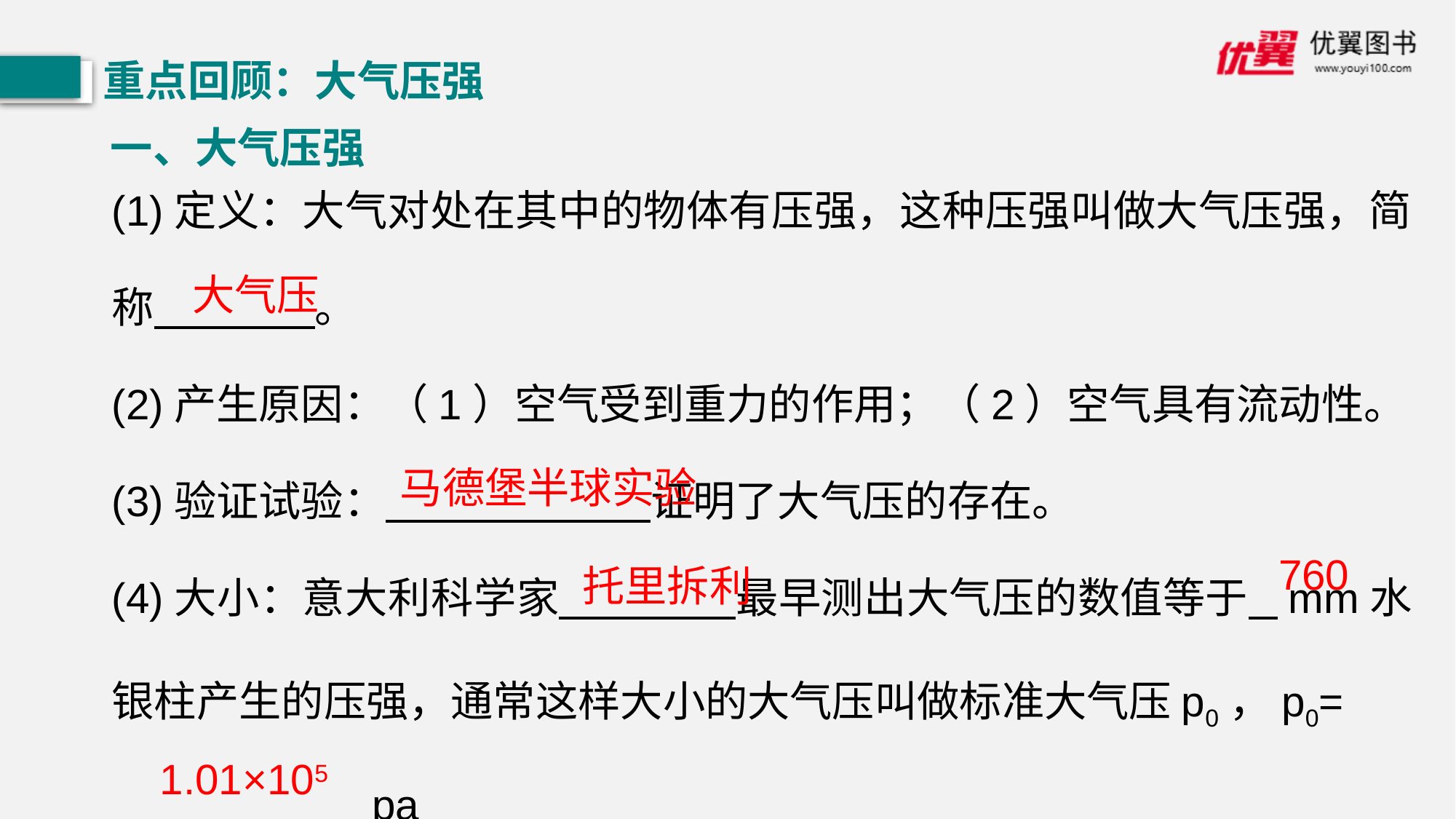

重点回顾：大气压强

一、大气压强
(1)定义：大气对处在其中的物体有压强，这种压强叫做大气压强，简称                 。
(2)产生原因：（1）空气受到重力的作用；（2）空气具有流动性。
(3)验证试验：                            证明了大气压的存在。
(4)大小：意大利科学家                  最早测出大气压的数值等于   mm水银柱产生的压强，通常这样大小的大气压叫做标准大气压p0，p0=
                      pa
大气压
马德堡半球实验
760
托里拆利
1.01×105